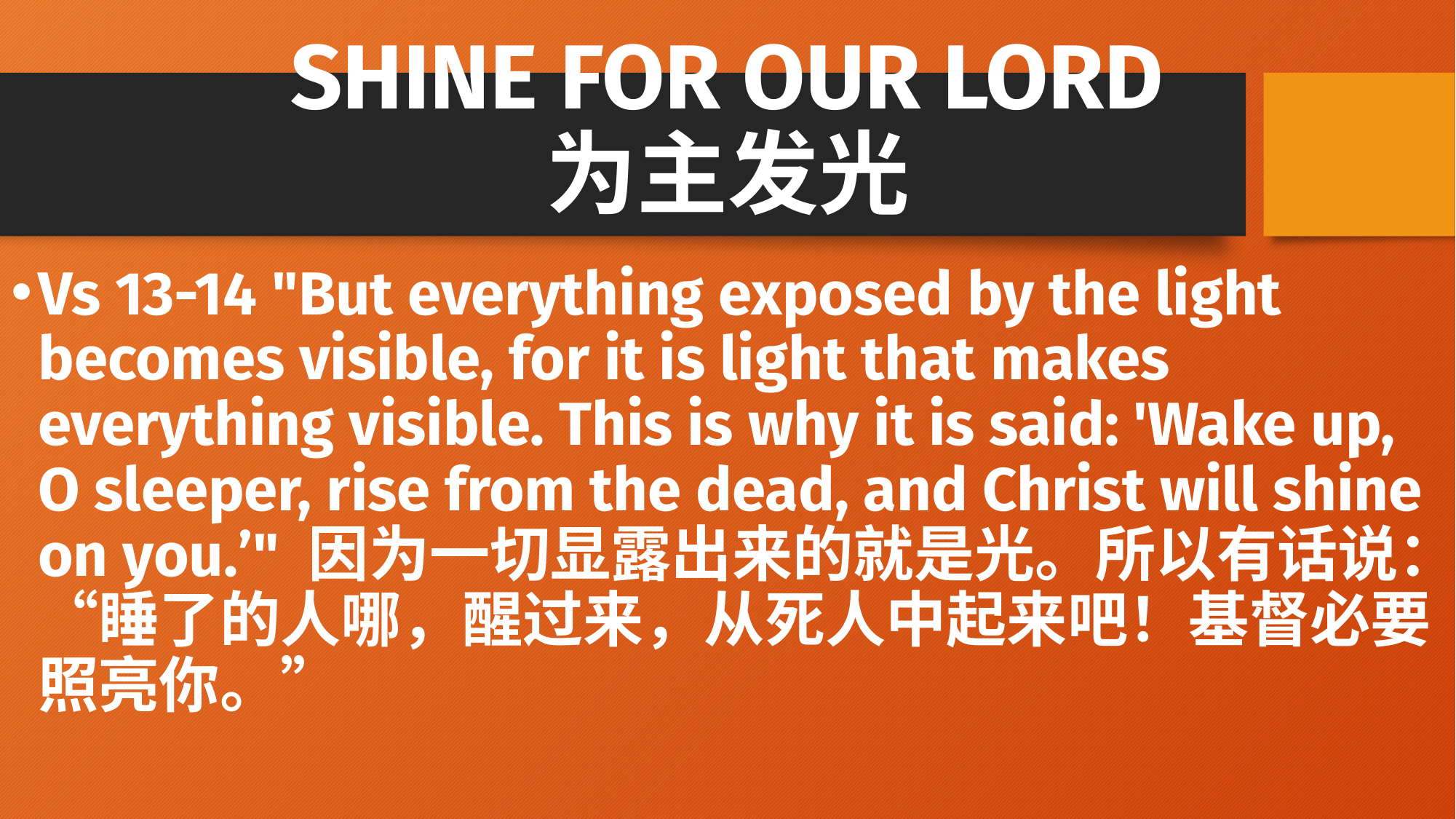

# SHINE FOR OUR LORD 为主发光
Vs 13-14 "But everything exposed by the light becomes visible, for it is light that makes everything visible. This is why it is said: 'Wake up, O sleeper, rise from the dead, and Christ will shine on you.’" 因为一切显露出来的就是光。所以有话说：“睡了的人哪，醒过来，从死人中起来吧！基督必要照亮你。”